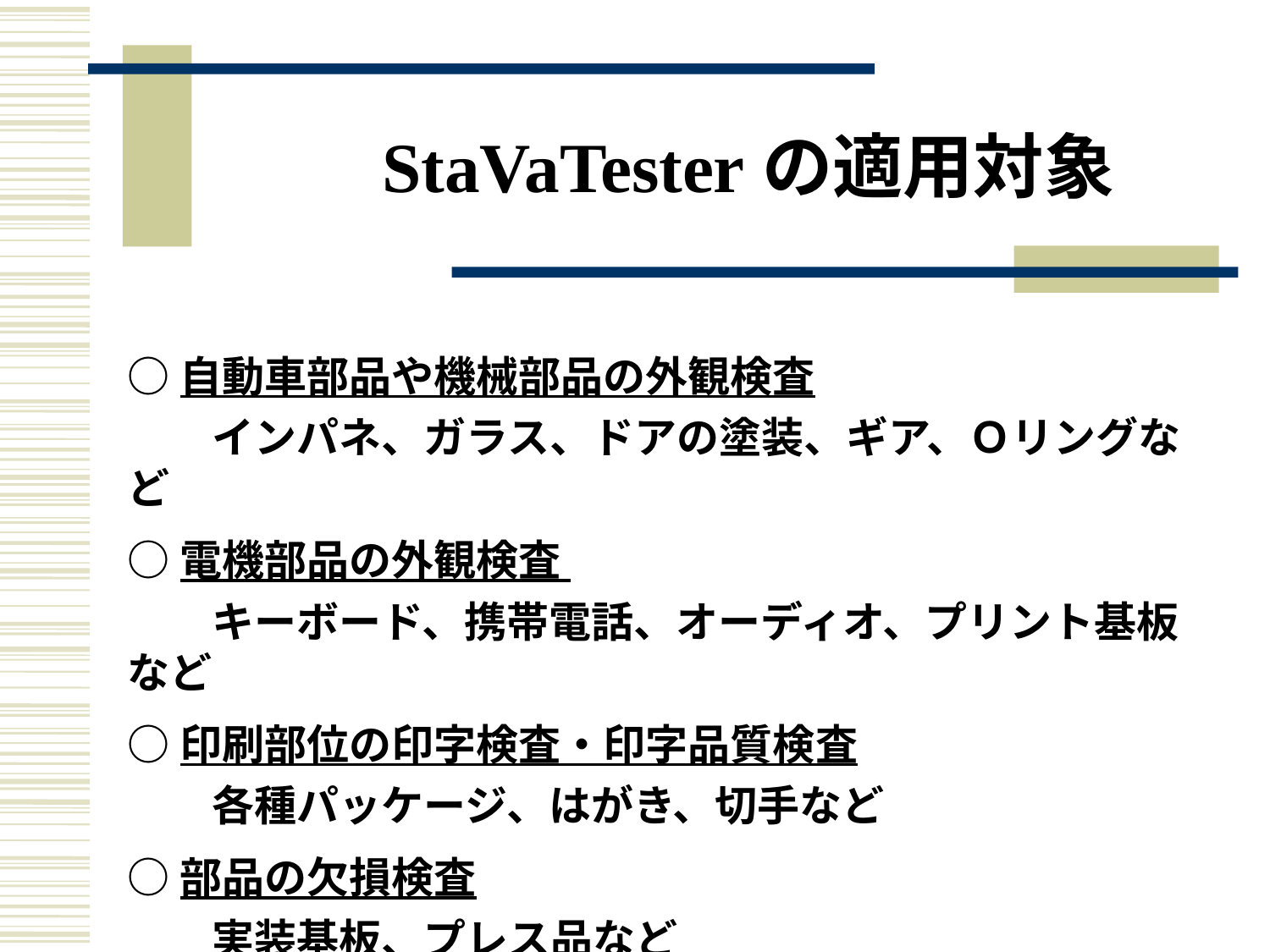

StaVaTesterの適用対象
○自動車部品や機械部品の外観検査
　　インパネ、ガラス、ドアの塗装、ギア、Ｏリングなど
○電機部品の外観検査
　　キーボード、携帯電話、オーディオ、プリント基板など
○印刷部位の印字検査・印字品質検査
　　各種パッケージ、はがき、切手など
○部品の欠損検査
　　実装基板、プレス品など